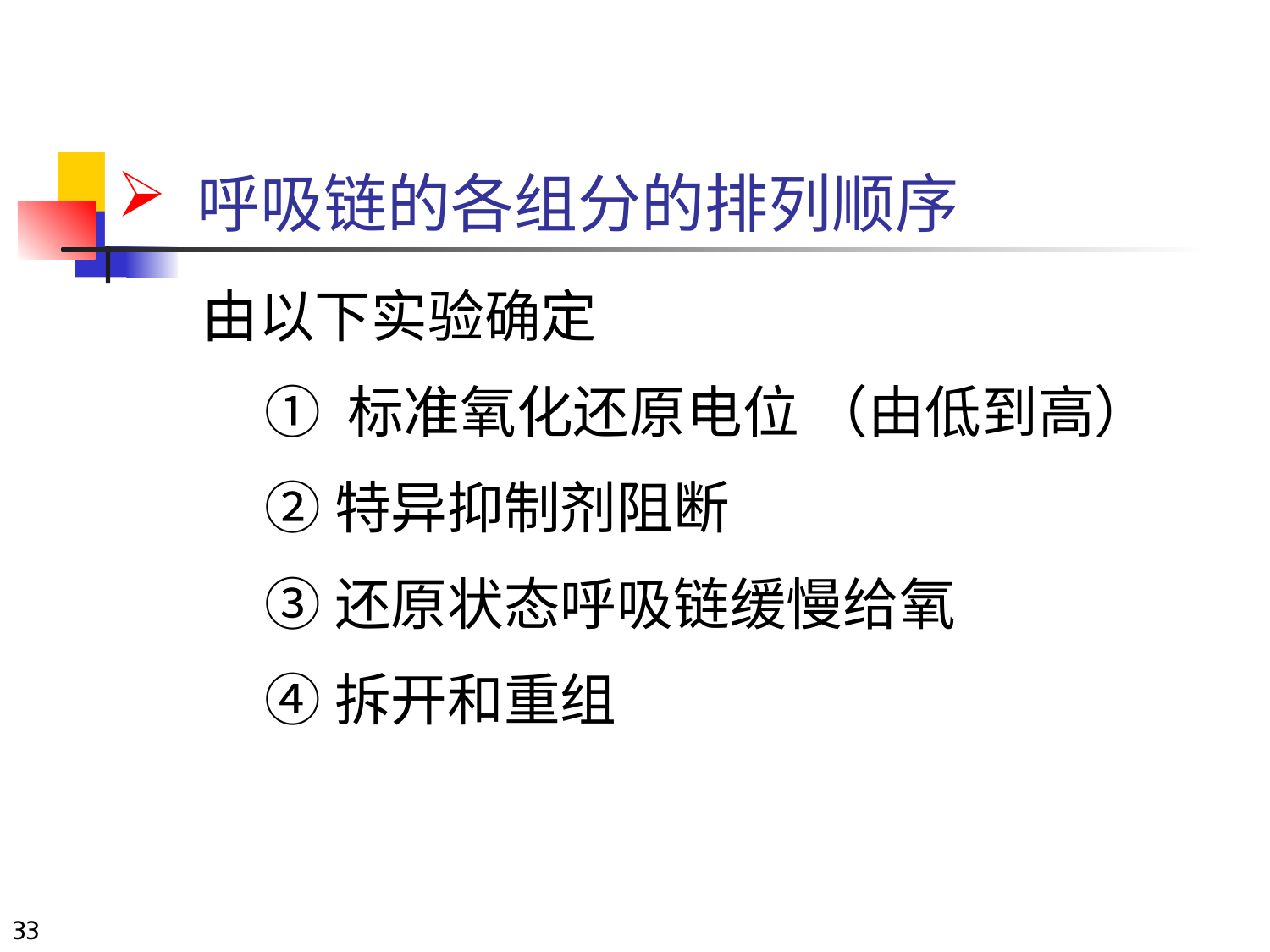

# 呼吸链的各组分的排列顺序
    由以下实验确定
          ① 标准氧化还原电位 （由低到高）
          ②特异抑制剂阻断
          ③还原状态呼吸链缓慢给氧
          ④拆开和重组
33